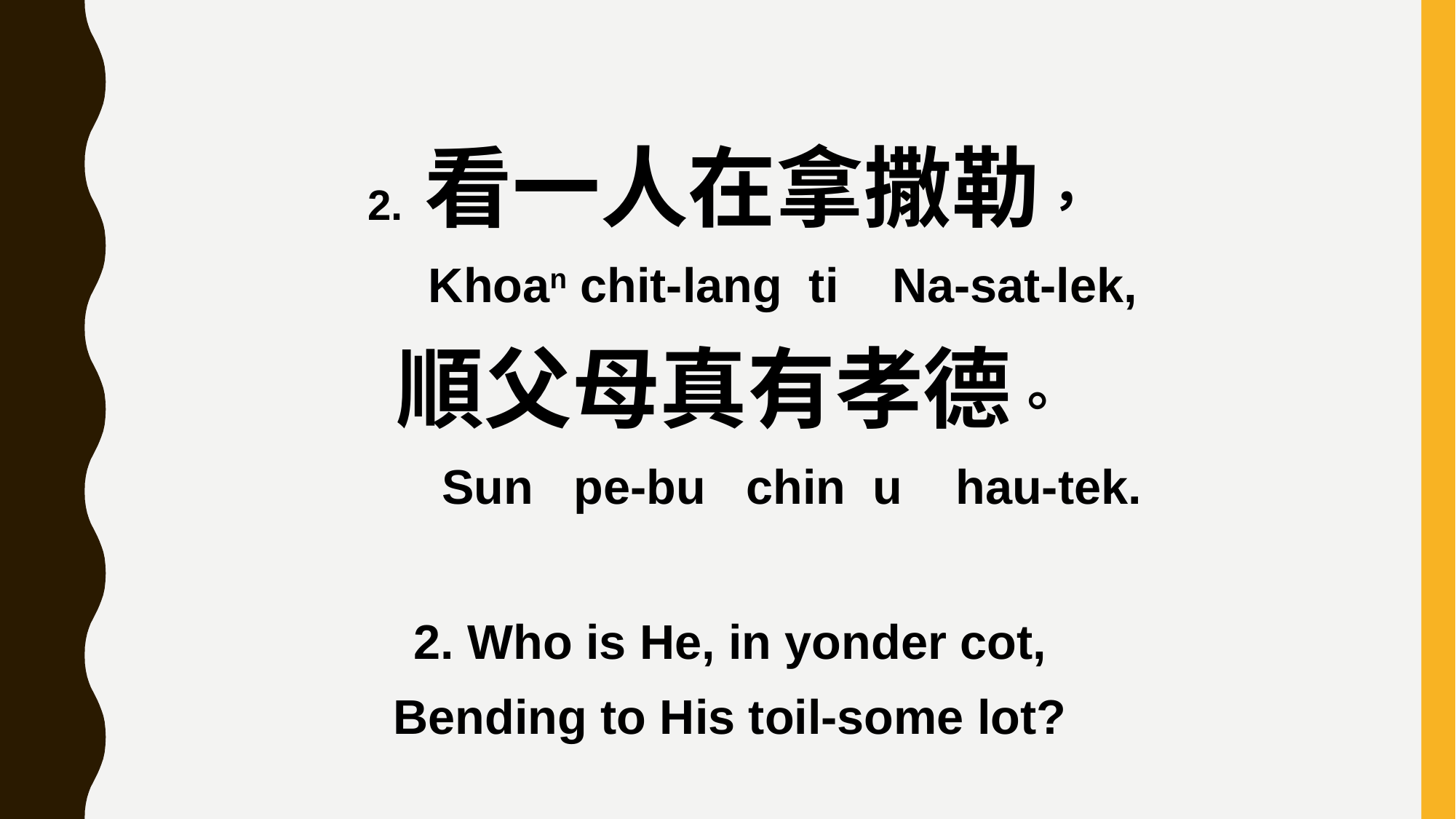

2. 看一人在拿撒勒，
	         Khoan chit-lang  ti    Na-sat-lek,
順父母真有孝德。
	          Sun   pe-bu   chin  u    hau-tek.

2. Who is He, in yonder cot,
Bending to His toil-some lot?